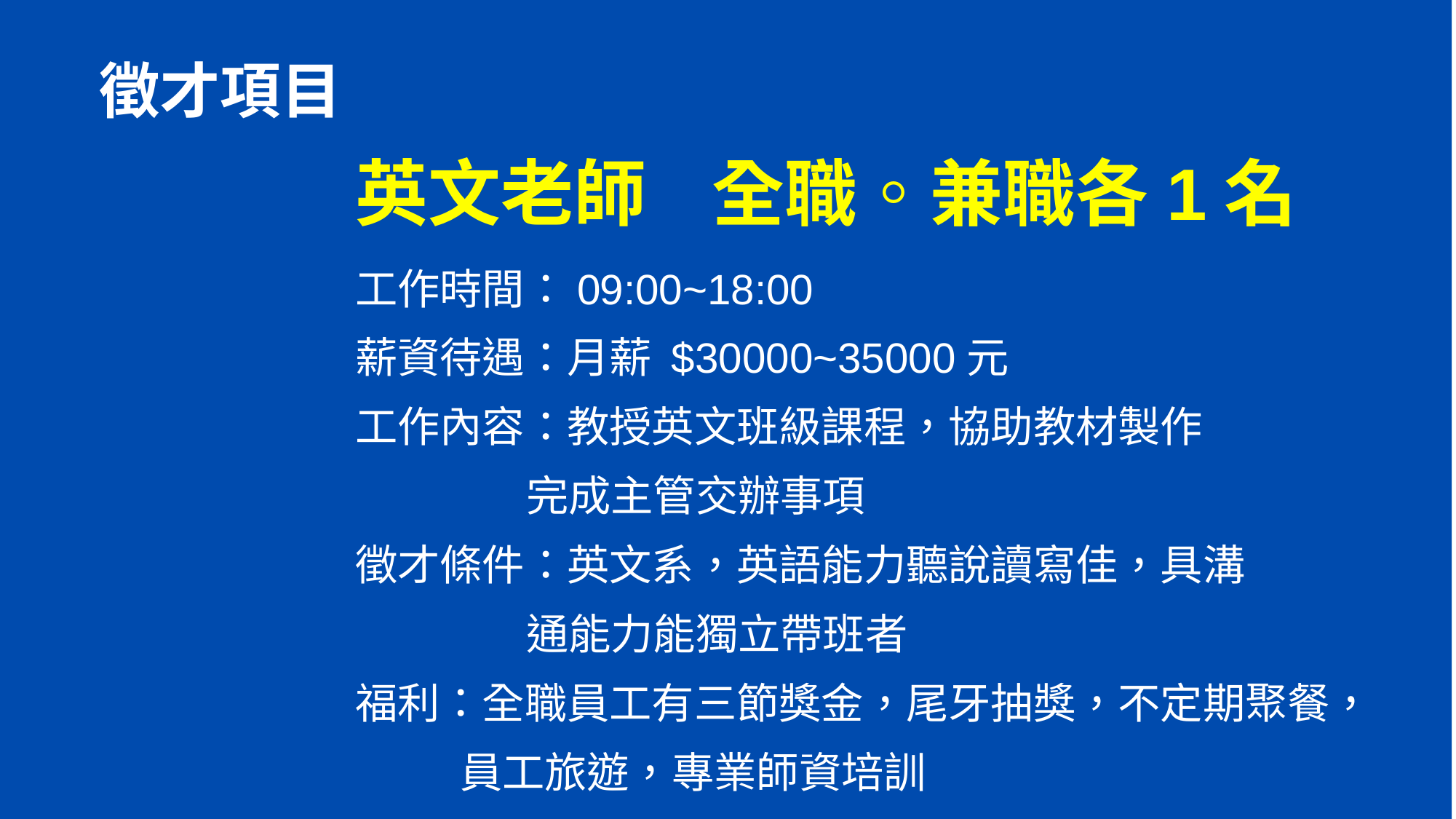

徵才項目
英文老師    全職◦兼職各1名
工作時間：09:00~18:00
薪資待遇：月薪 $30000~35000元
工作內容：教授英文班級課程，協助教材製作
                 完成主管交辦事項
徵才條件：英文系，英語能力聽說讀寫佳，具溝
                 通能力能獨立帶班者
福利：全職員工有三節獎金，尾牙抽獎，不定期聚餐，
          員工旅遊，專業師資培訓